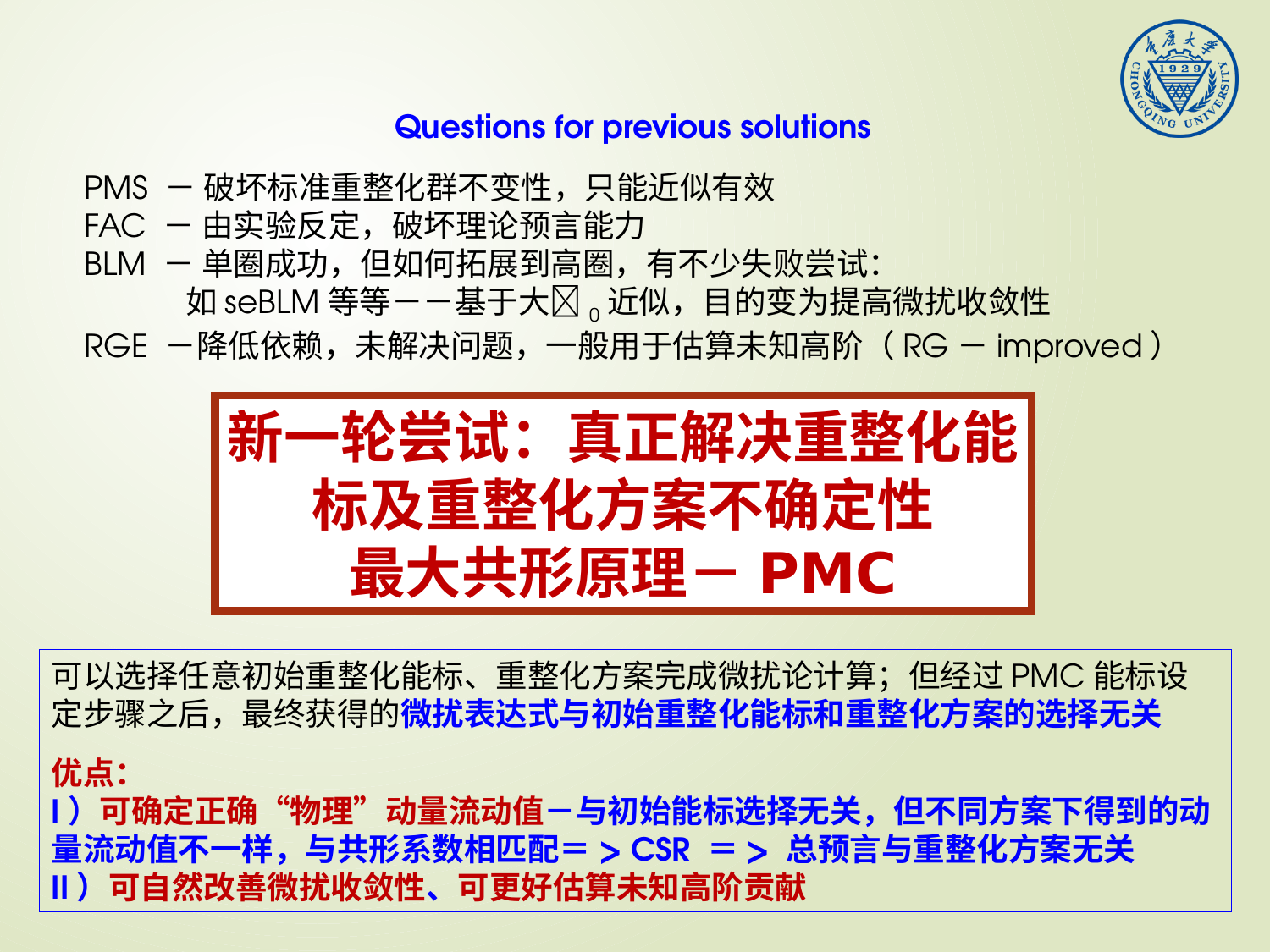

Questions for previous solutions

PMS － 破坏标准重整化群不变性，只能近似有效
FAC － 由实验反定，破坏理论预言能力
BLM － 单圈成功，但如何拓展到高圈，有不少失败尝试：
             如seBLM等等－－基于大β0近似，目的变为提高微扰收敛性
RGE －降低依赖，未解决问题，一般用于估算未知高阶（RG－improved）
新一轮尝试：真正解决重整化能标及重整化方案不确定性
最大共形原理－PMC
可以选择任意初始重整化能标、重整化方案完成微扰论计算；但经过PMC能标设定步骤之后，最终获得的微扰表达式与初始重整化能标和重整化方案的选择无关
优点：
I）可确定正确“物理”动量流动值－与初始能标选择无关，但不同方案下得到的动量流动值不一样，与共形系数相匹配＝> CSR ＝> 总预言与重整化方案无关
II）可自然改善微扰收敛性、可更好估算未知高阶贡献